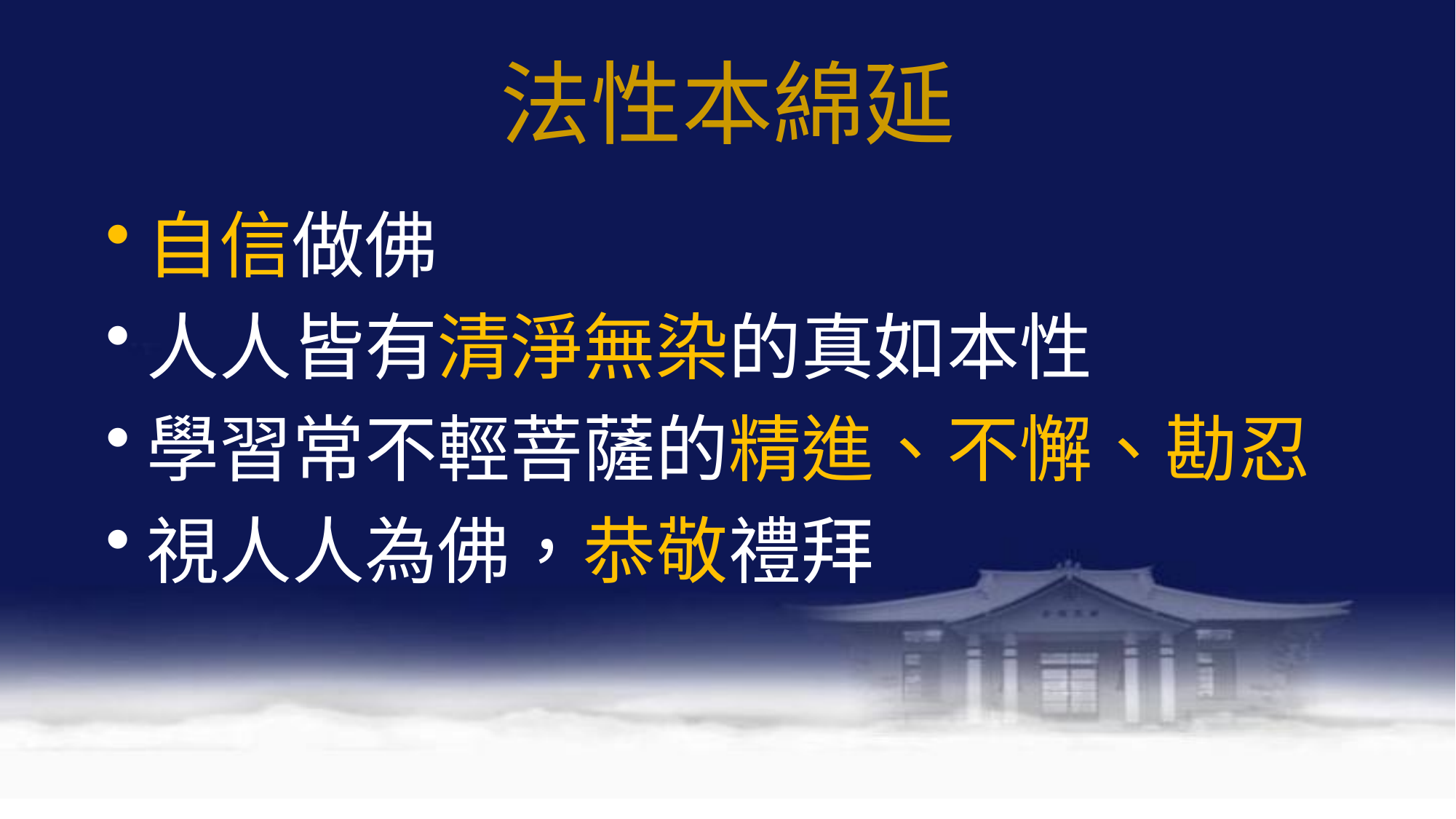

# 法性本綿延
自信做佛
人人皆有清淨無染的真如本性
學習常不輕菩薩的精進、不懈、勘忍
視人人為佛，恭敬禮拜